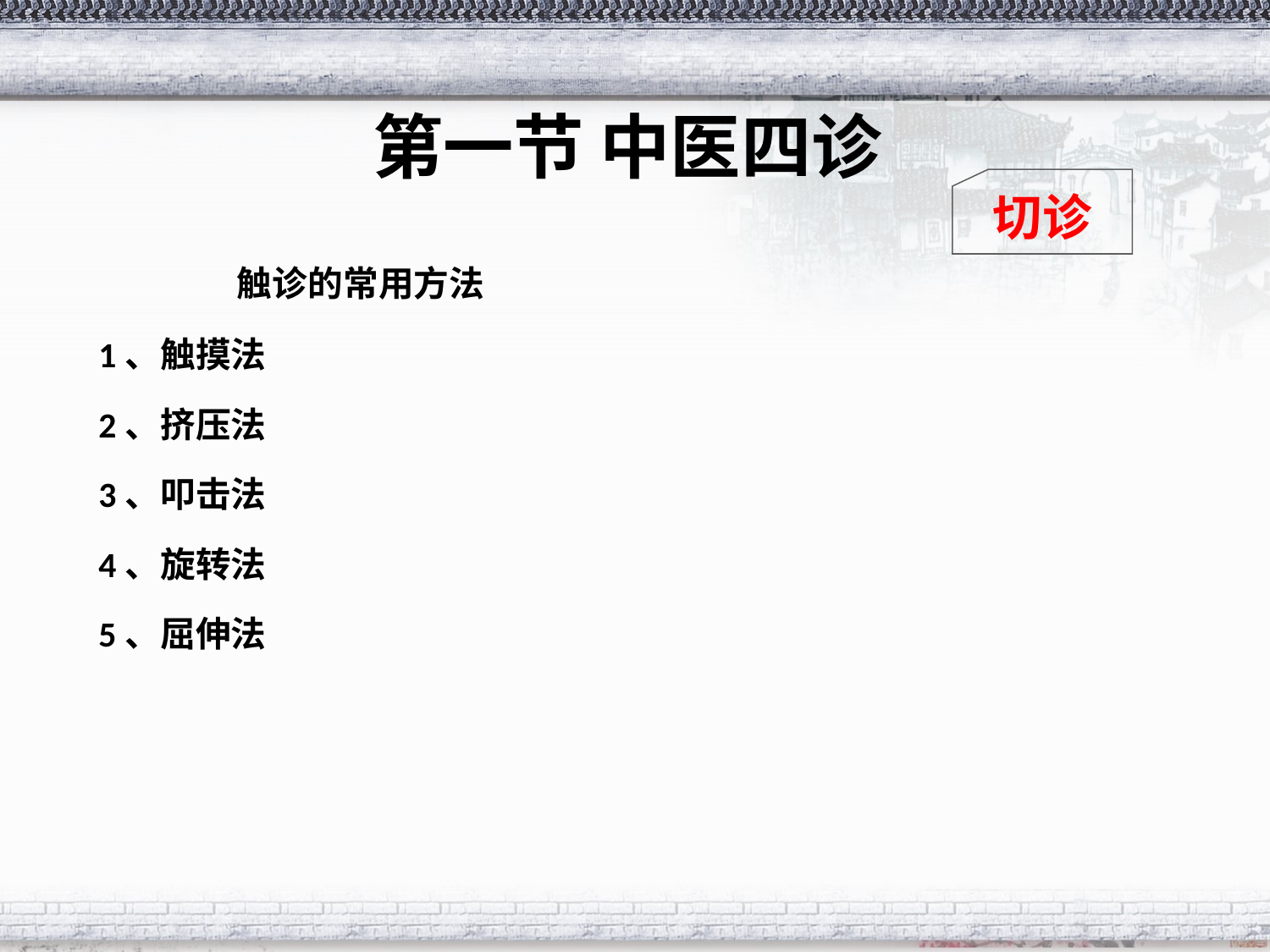

第一节 中医四诊
切诊
                触诊的常用方法
   1、触摸法
   2、挤压法
   3、叩击法
   4、旋转法
   5、屈伸法